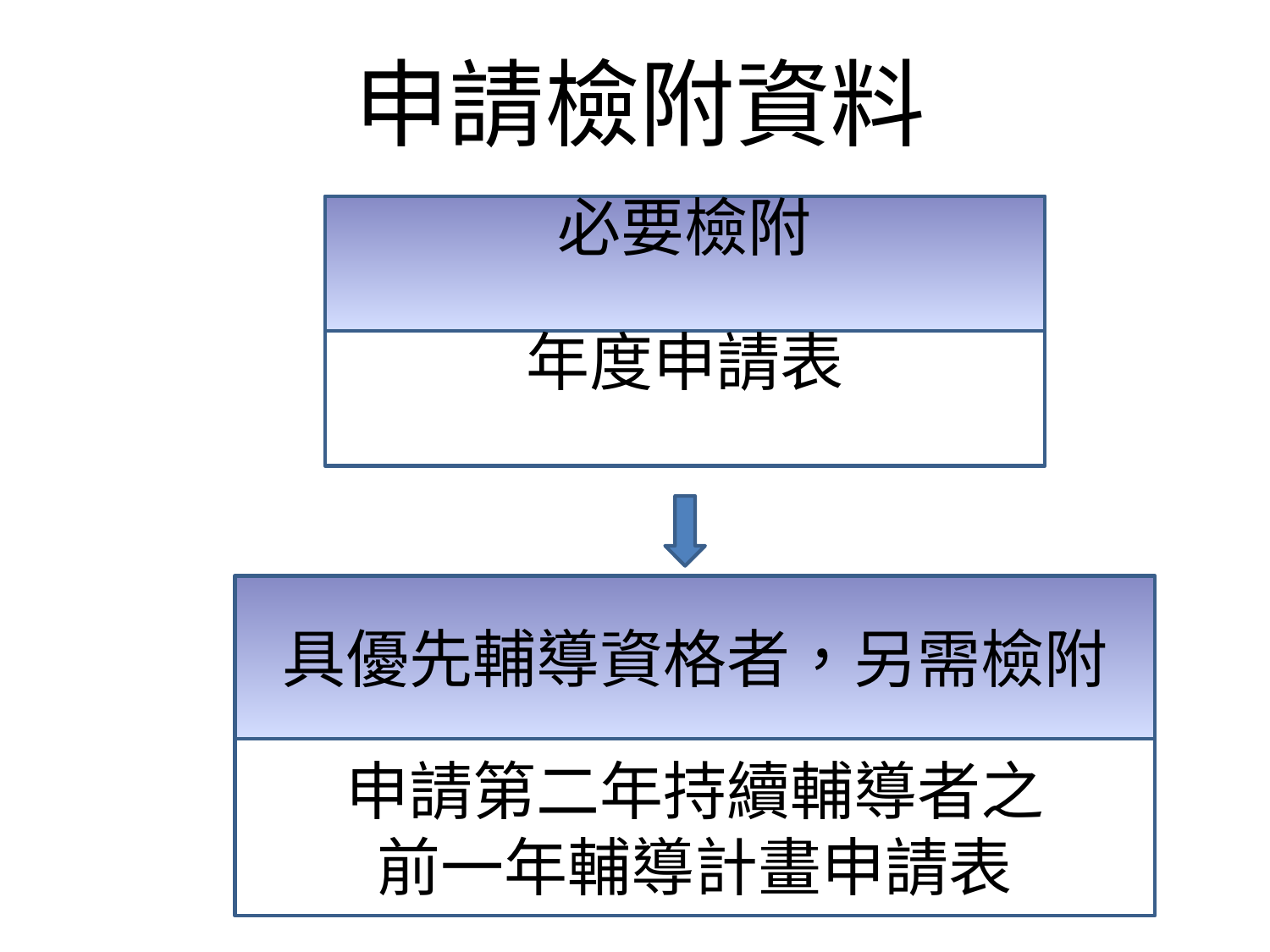

# 申請檢附資料
必要檢附

年度申請表

具優先輔導資格者，另需檢附
申請第二年持續輔導者之
前一年輔導計畫申請表